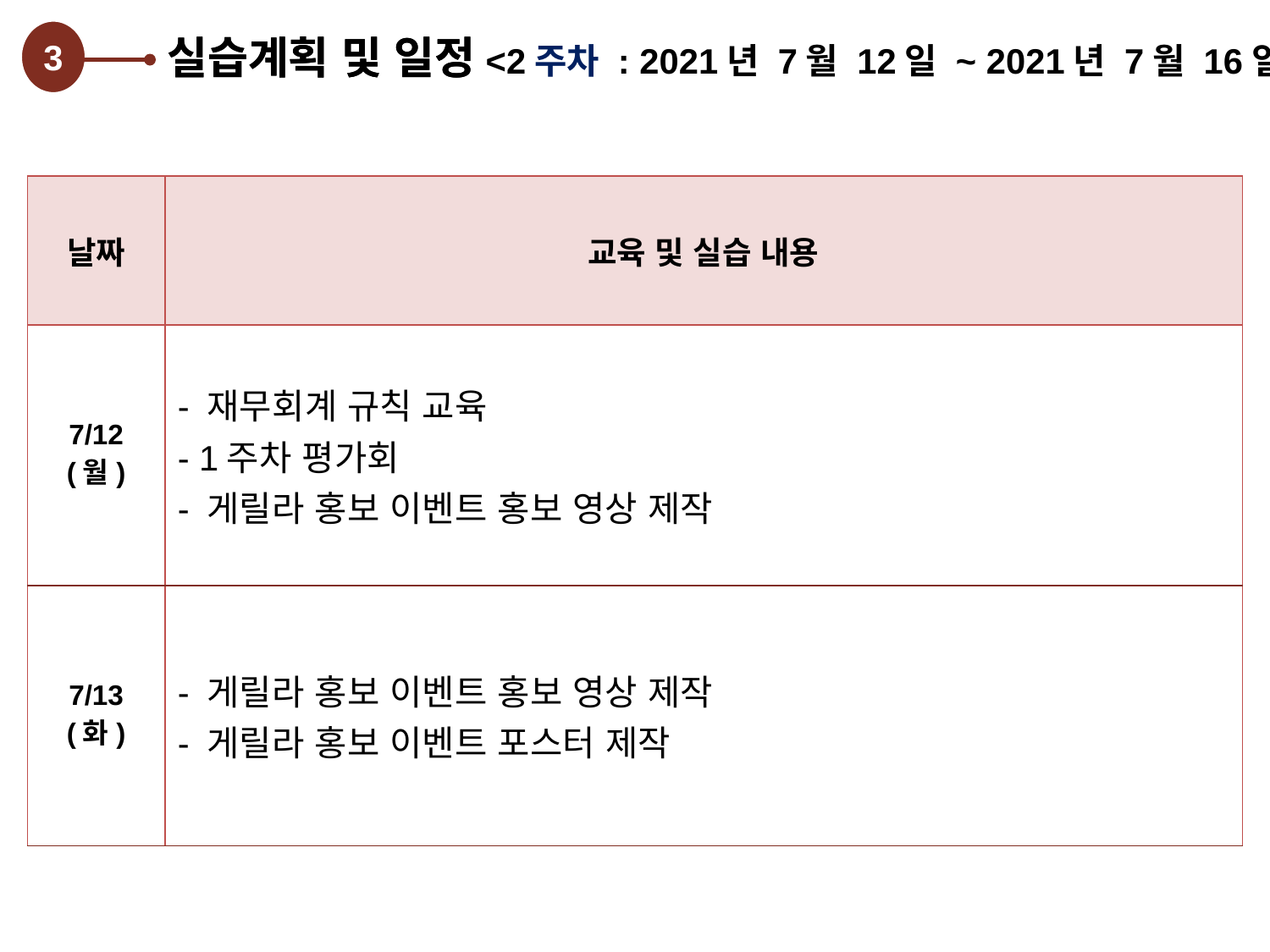

3
실습계획 및 일정
실습계획 및 일정<2주차 : 2021년 7월 12일 ~ 2021년 7월 16일>
| 날짜 | 교육 및 실습 내용 |
| --- | --- |
| 7/12 (월) | - 재무회계 규칙 교육 - 1주차 평가회 - 게릴라 홍보 이벤트 홍보 영상 제작 |
| 7/13 (화) | - 게릴라 홍보 이벤트 홍보 영상 제작 - 게릴라 홍보 이벤트 포스터 제작 |